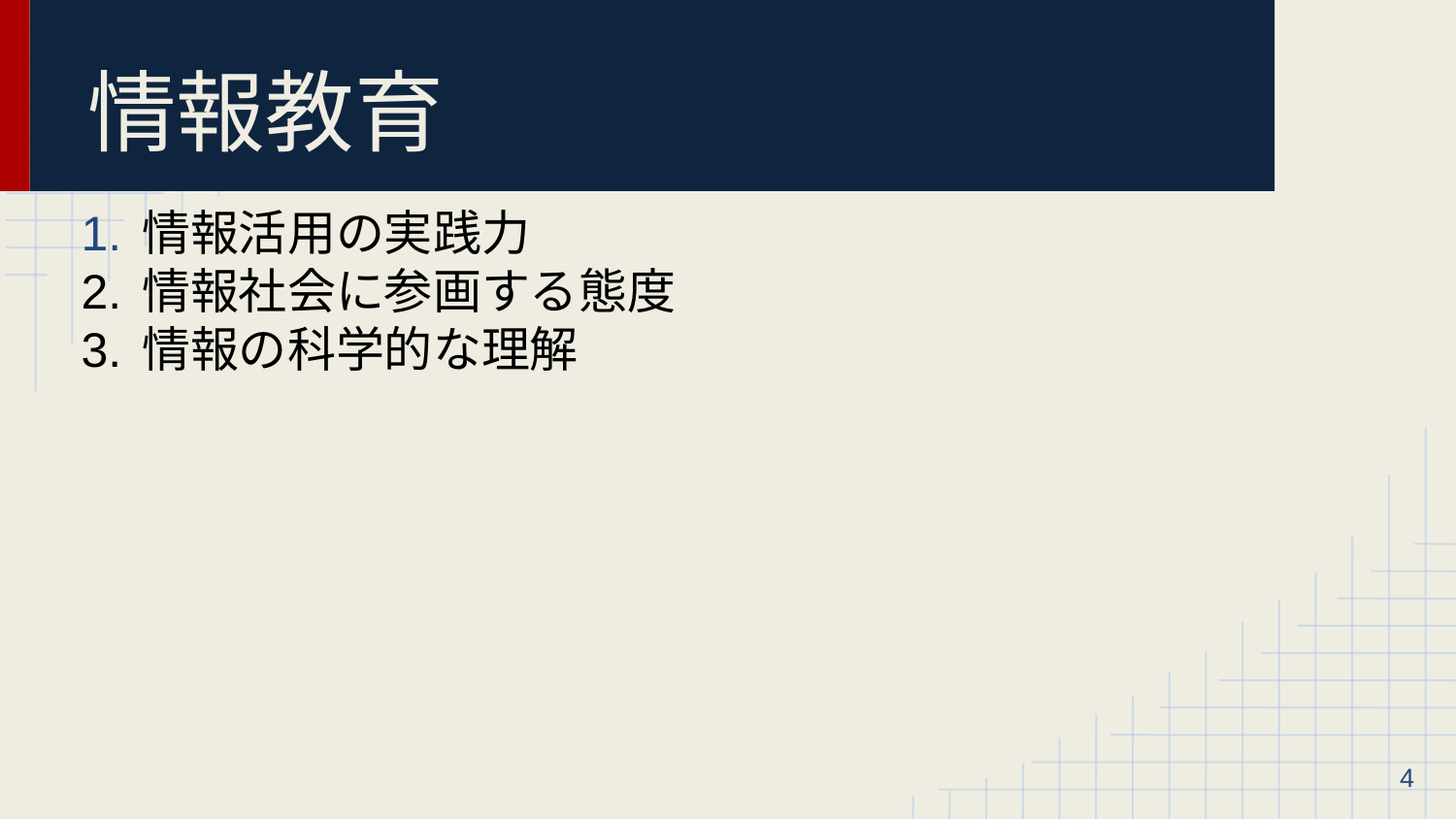

# 情報教育
情報活用の実践力
情報社会に参画する態度
情報の科学的な理解
4